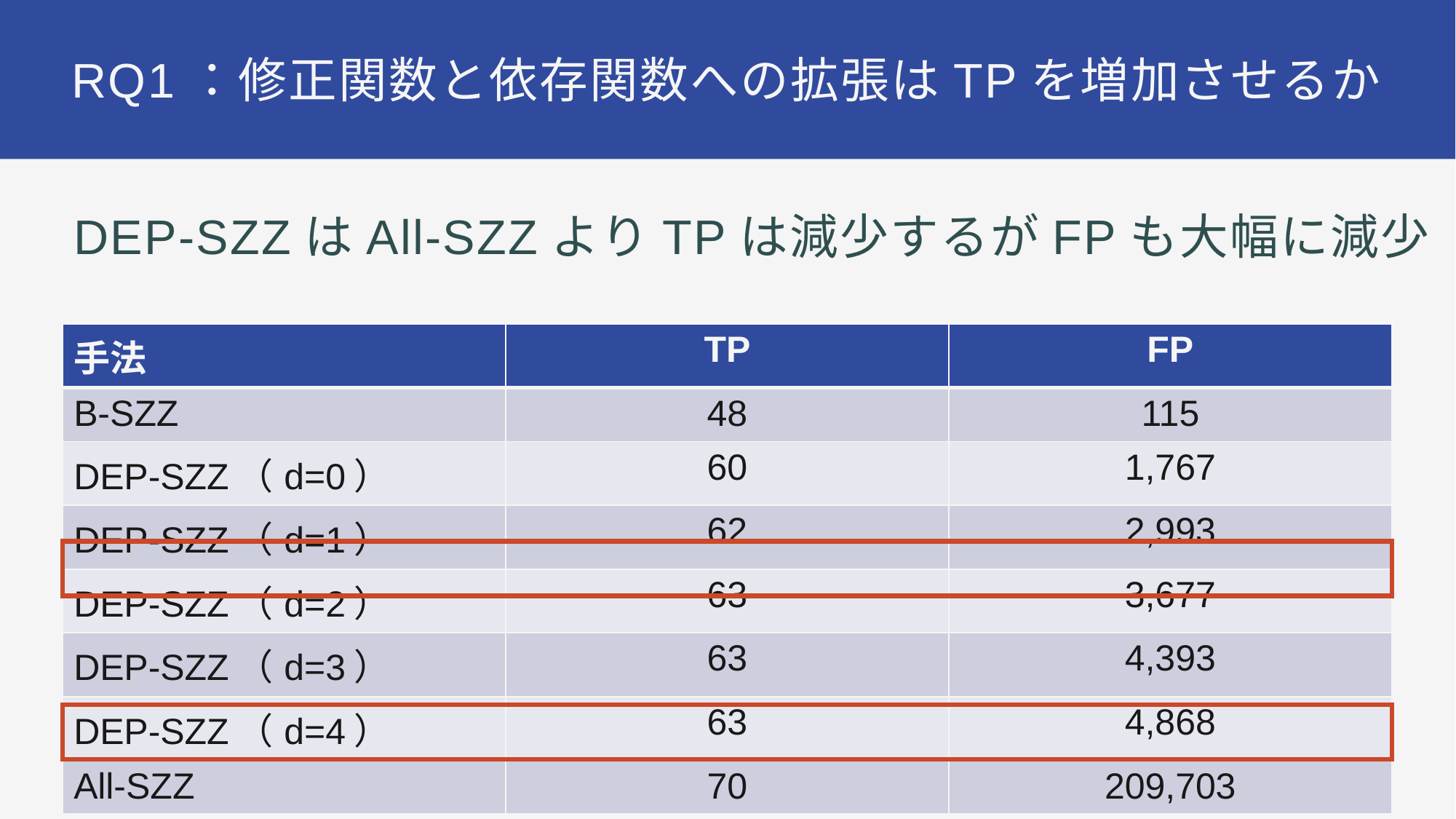

# RQ1：修正関数と依存関数への拡張はTPを増加させるか
DEP-SZZはAll-SZZよりTPは減少するがFPも大幅に減少
| 手法 | TP | FP |
| --- | --- | --- |
| B-SZZ | 48 | 115 |
| DEP-SZZ（d=0） | 60 | 1,767 |
| DEP-SZZ（d=1） | 62 | 2,993 |
| DEP-SZZ（d=2） | 63 | 3,677 |
| DEP-SZZ（d=3） | 63 | 4,393 |
| DEP-SZZ（d=4） | 63 | 4,868 |
| All-SZZ | 70 | 209,703 |

27